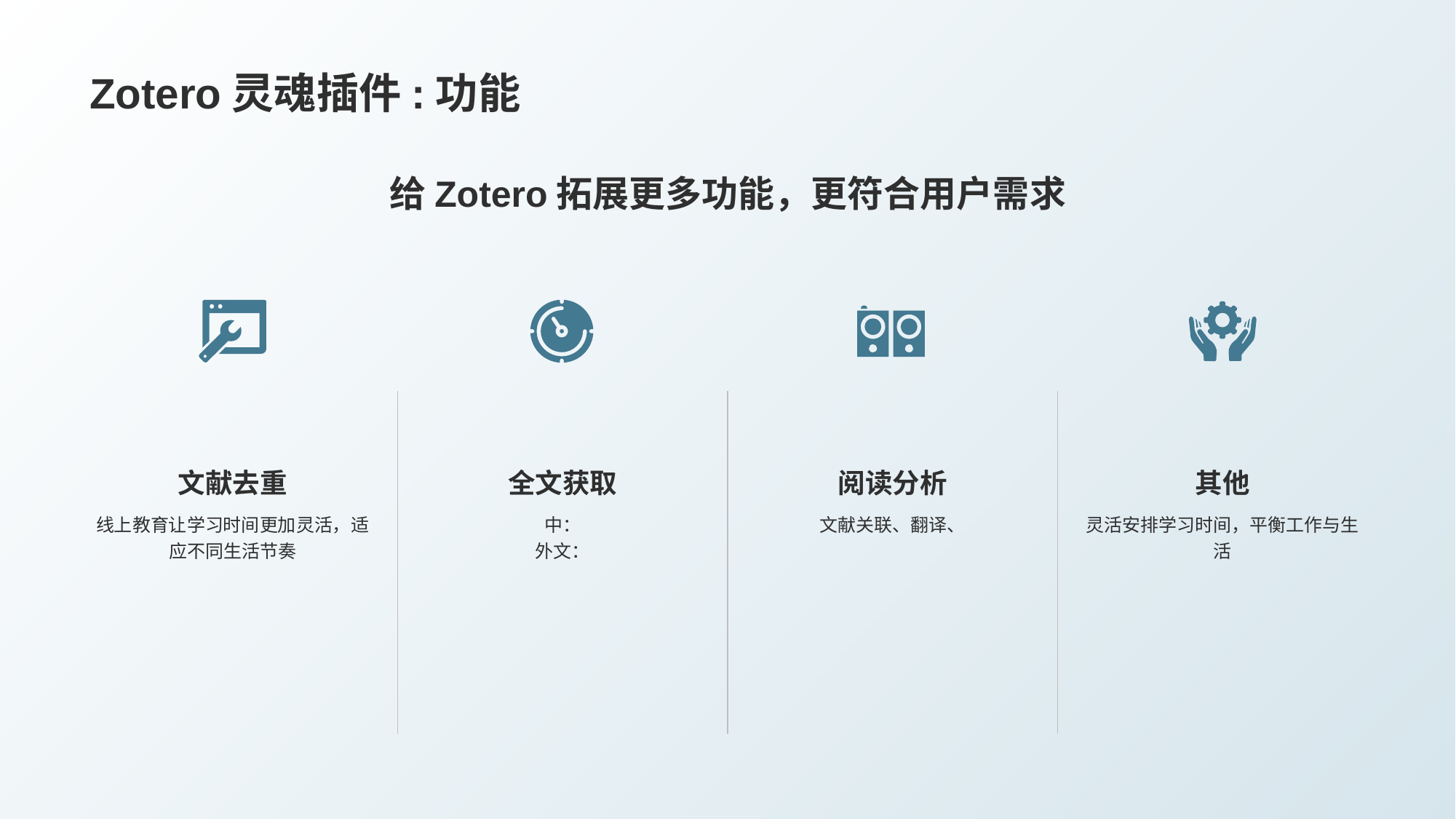

# Zotero灵魂插件:功能
给Zotero拓展更多功能，更符合用户需求

全文获取
中：
外文：

文献去重
线上教育让学习时间更加灵活，适应不同生活节奏

其他
灵活安排学习时间，平衡工作与生活

阅读分析
文献关联、翻译、